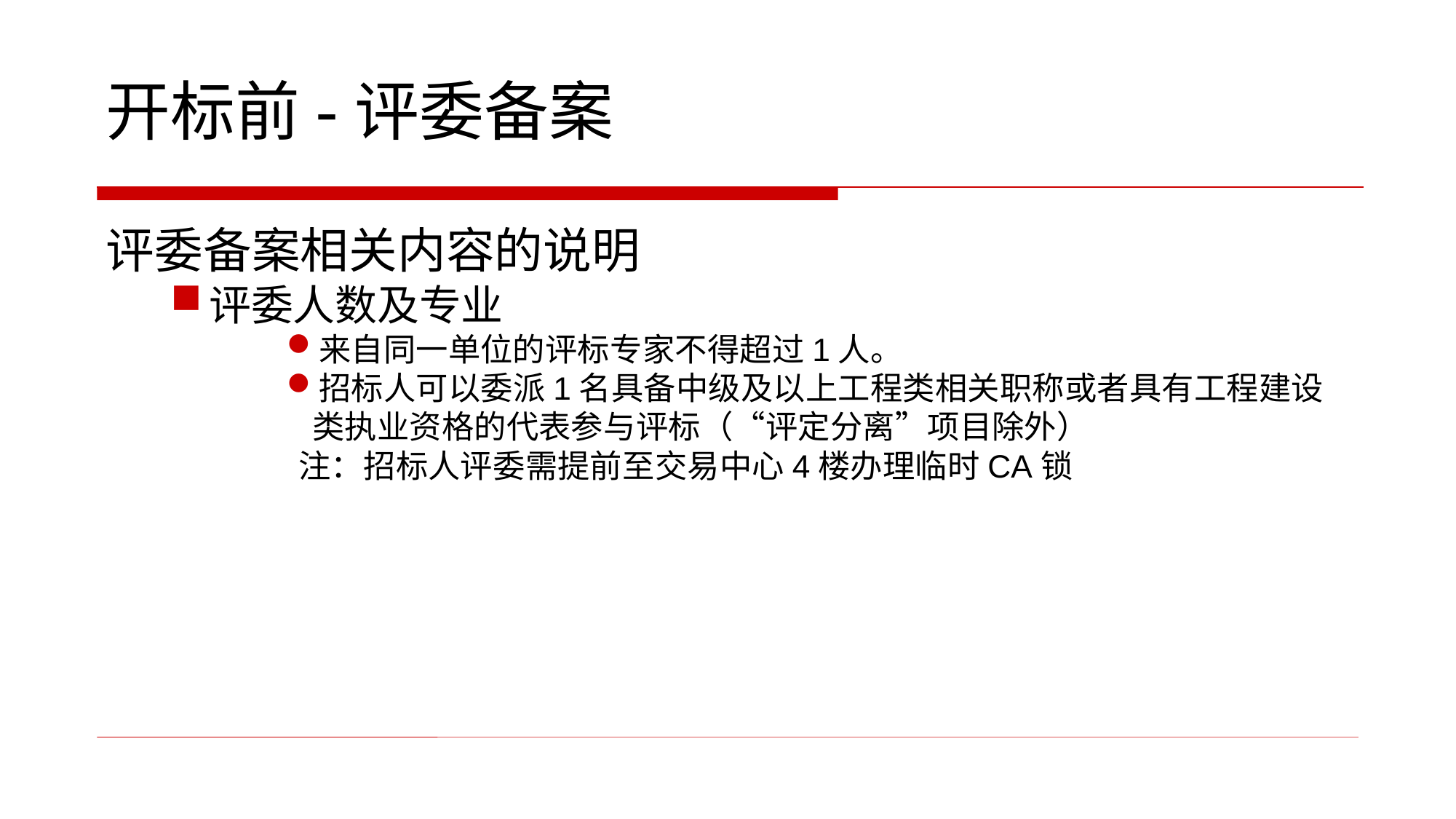

开标前-评委备案
评委备案相关内容的说明
评委人数及专业
来自同一单位的评标专家不得超过1人。
招标人可以委派1名具备中级及以上工程类相关职称或者具有工程建设类执业资格的代表参与评标（“评定分离”项目除外）
    注：招标人评委需提前至交易中心4楼办理临时CA锁